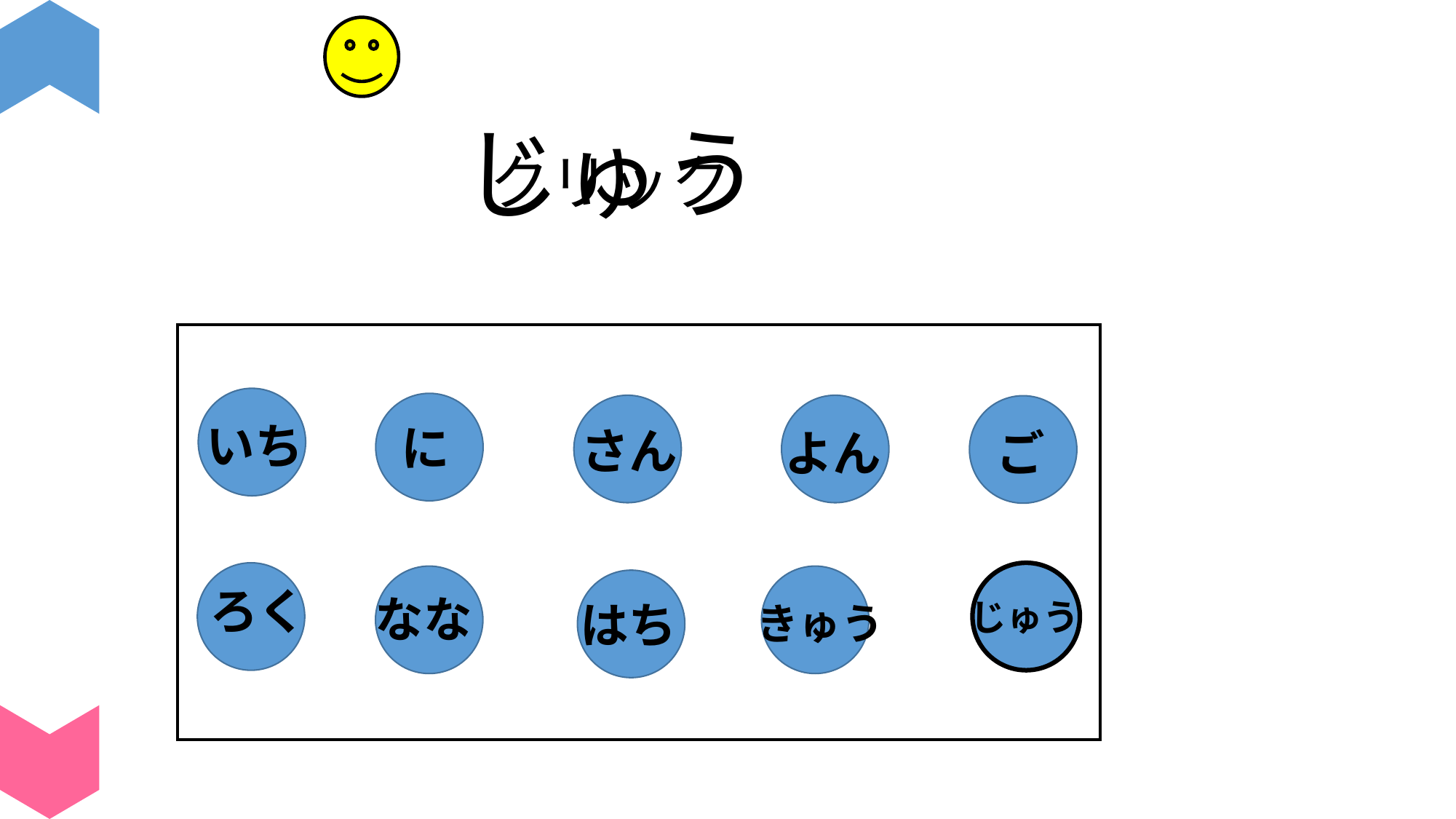

じゅう
クリック

いち
に
さん
よん
ご

ろく
なな
じゅう
はち
きゅう